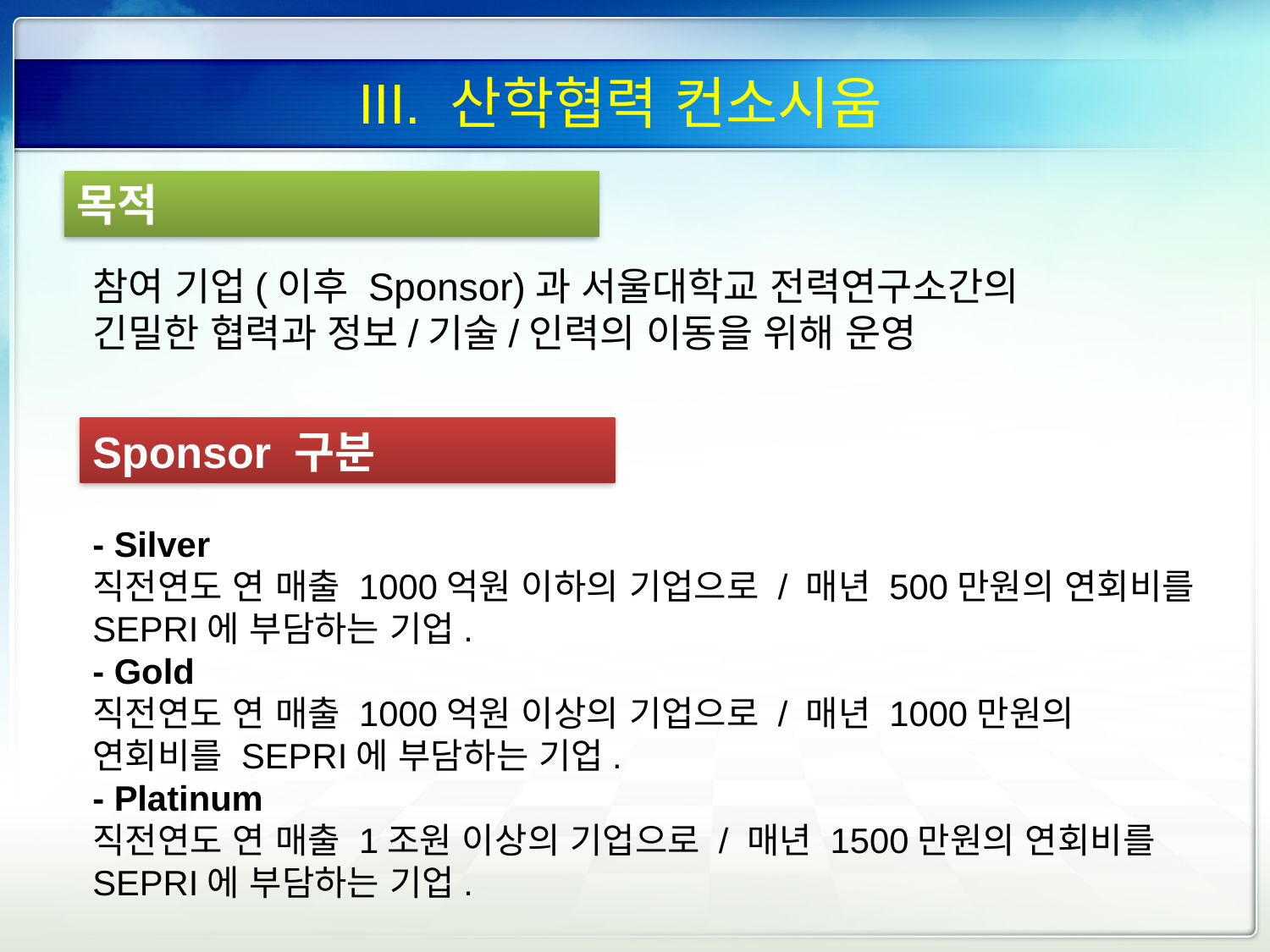

# III. 산학협력 컨소시움
목적
참여 기업(이후 Sponsor)과 서울대학교 전력연구소간의 긴밀한 협력과 정보/기술/인력의 이동을 위해 운영
Sponsor 구분
- Silver
직전연도 연 매출 1000억원 이하의 기업으로 / 매년 500만원의 연회비를 SEPRI에 부담하는 기업.
- Gold
직전연도 연 매출 1000억원 이상의 기업으로 / 매년 1000만원의 연회비를 SEPRI에 부담하는 기업.
- Platinum
직전연도 연 매출 1조원 이상의 기업으로 / 매년 1500만원의 연회비를 SEPRI에 부담하는 기업.